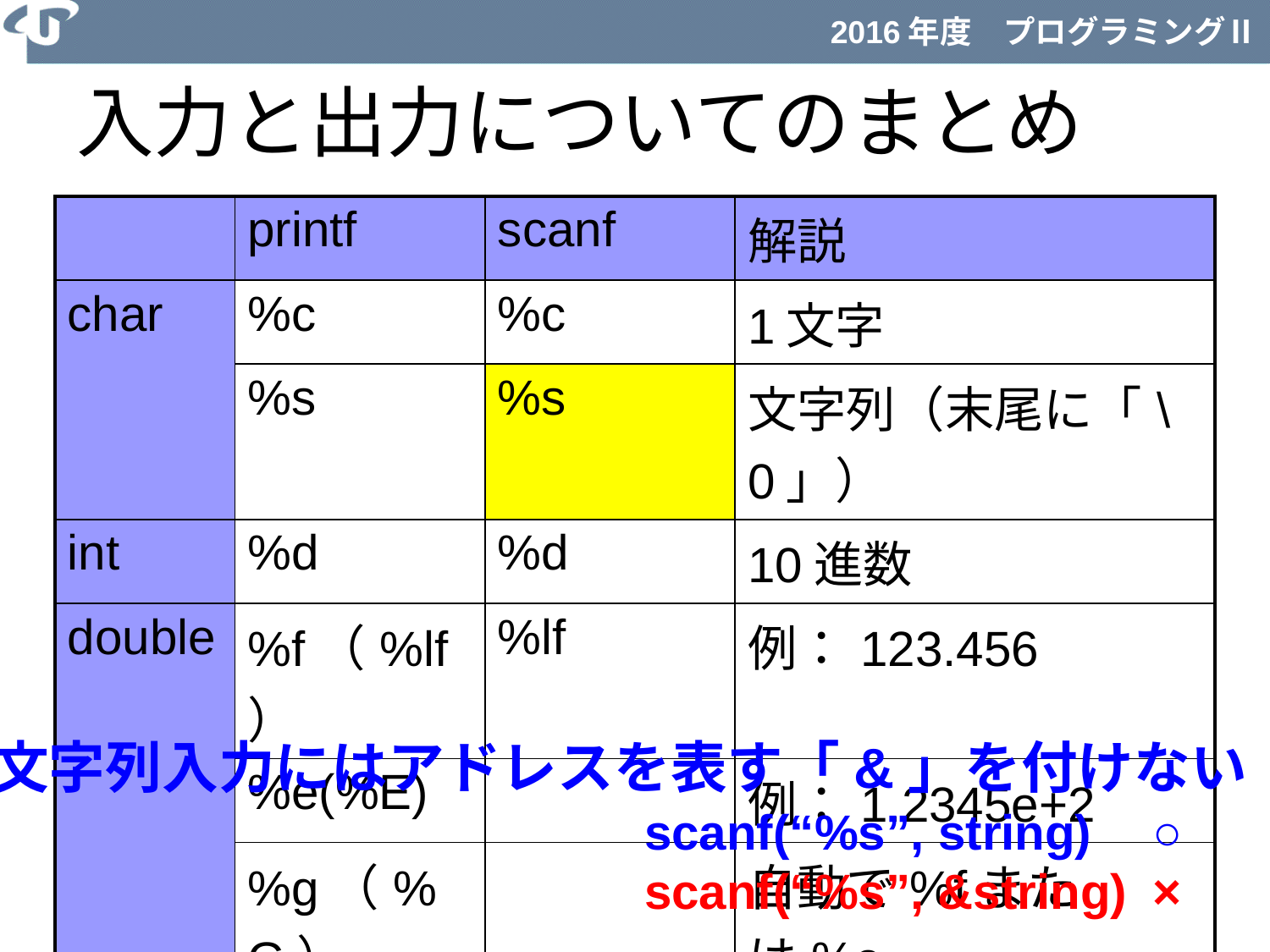

# 入力と出力についてのまとめ
|  | printf | scanf | 解説 |
| --- | --- | --- | --- |
| char | %c | %c | 1文字 |
|  | %s | %s | 文字列（末尾に「\0」） |
| int | %d | %d | 10進数 |
| double | %f（%lf） | %lf | 例：123.456 |
|  | %e(%E) |  | 例：1.2345e+2 |
|  | %g（%G） |  | 自動で%fまたは%e |
文字列入力にはアドレスを表す「&」を付けない
scanf(“%s”, string)	○
scanf(“%s”, &string)	×